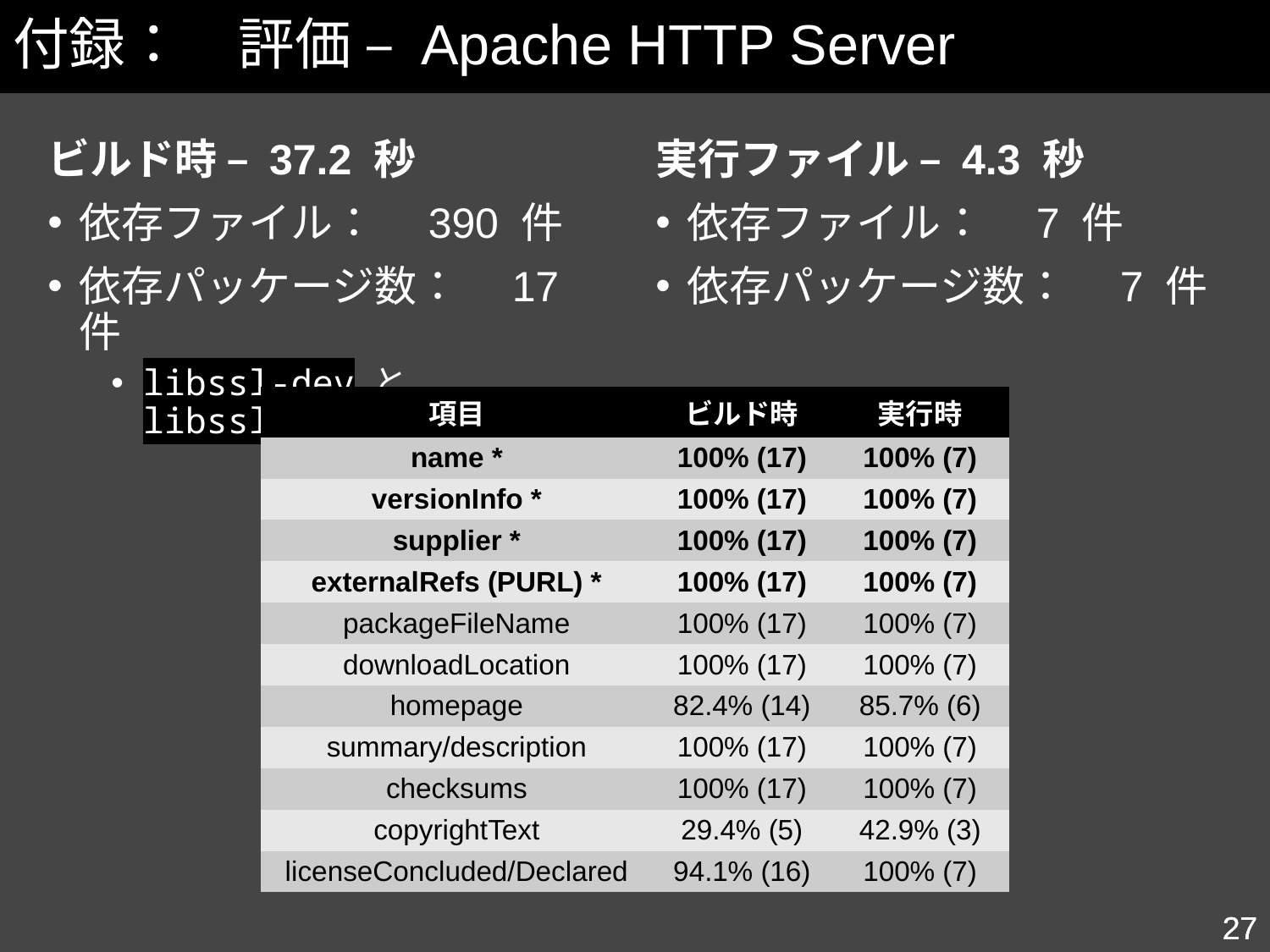

# 付録：　評価 – Apache HTTP Server
ビルド時 – 37.2 秒
依存ファイル：　390 件
依存パッケージ数：　17 件
libssl-dev と libssl3t64 を含む
実行ファイル – 4.3 秒
依存ファイル：　7 件
依存パッケージ数：　7 件
| 項目 | ビルド時 | 実行時 |
| --- | --- | --- |
| name \* | 100% (17) | 100% (7) |
| versionInfo \* | 100% (17) | 100% (7) |
| supplier \* | 100% (17) | 100% (7) |
| externalRefs (PURL) \* | 100% (17) | 100% (7) |
| packageFileName | 100% (17) | 100% (7) |
| downloadLocation | 100% (17) | 100% (7) |
| homepage | 82.4% (14) | 85.7% (6) |
| summary/description | 100% (17) | 100% (7) |
| checksums | 100% (17) | 100% (7) |
| copyrightText | 29.4% (5) | 42.9% (3) |
| licenseConcluded/Declared | 94.1% (16) | 100% (7) |